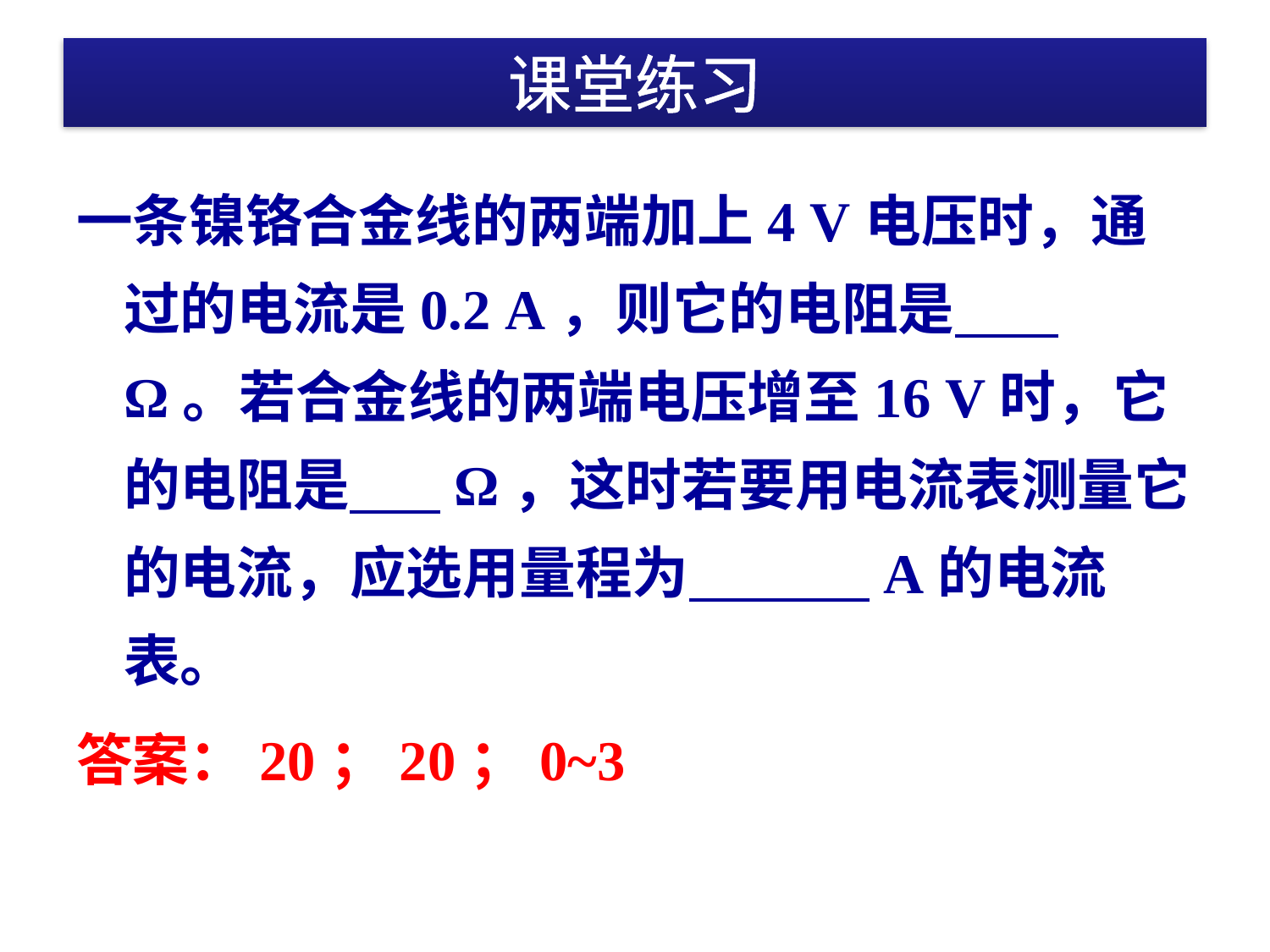

# 课堂练习
一条镍铬合金线的两端加上4 V电压时，通过的电流是0.2 A，则它的电阻是         Ω。若合金线的两端电压增至16 V时，它的电阻是       Ω，这时若要用电流表测量它的电流，应选用量程为              A的电流表。
答案：20；20；0~3